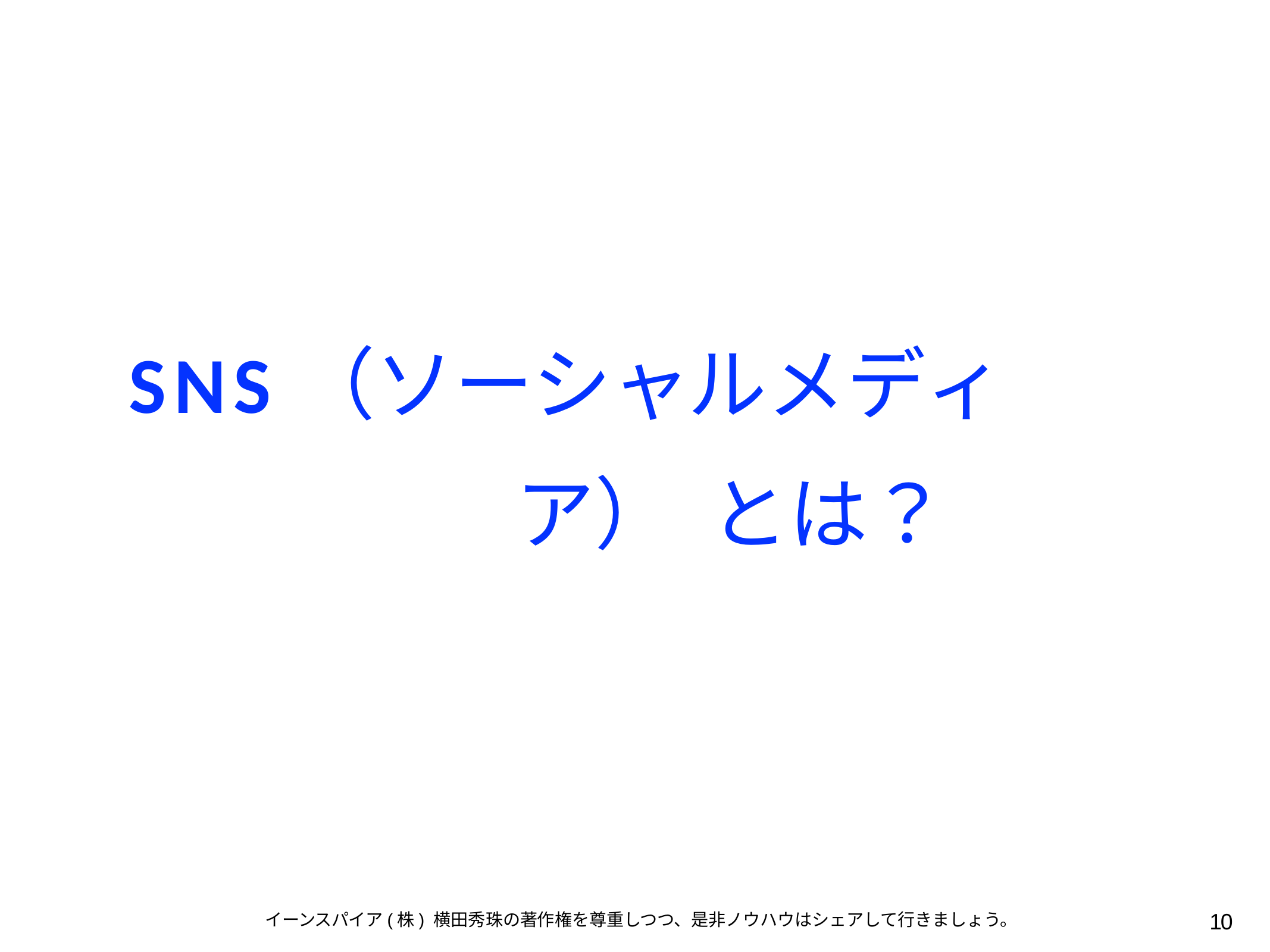

# SNS（ソーシャルメディア）  とは？
10
イーンスパイア(株) 横田秀珠の著作権を尊重しつつ、是非ノウハウはシェアして行きましょう。